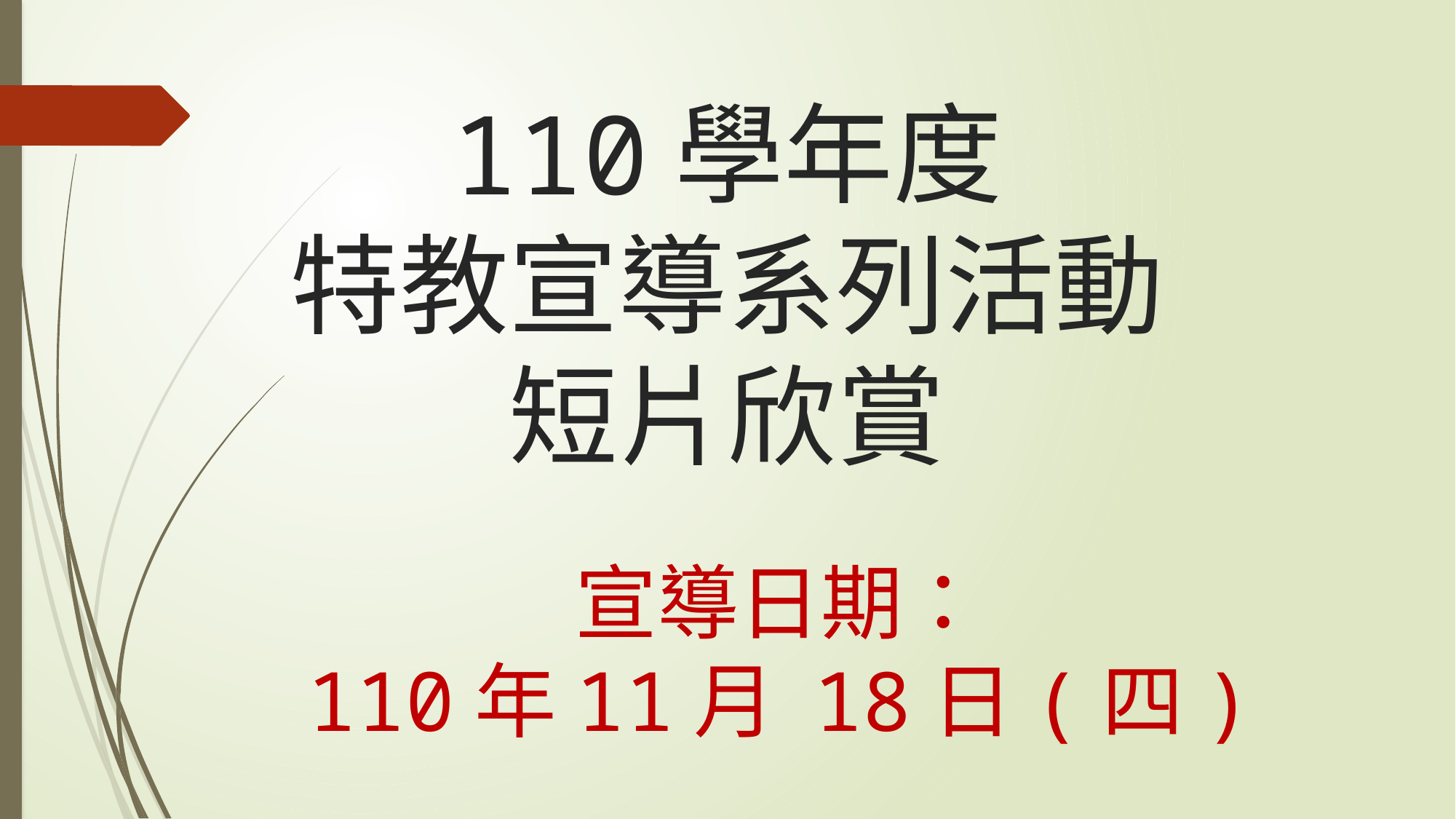

# 110學年度 特教宣導系列活動 短片欣賞
宣導日期：
110年11月 18日(四)